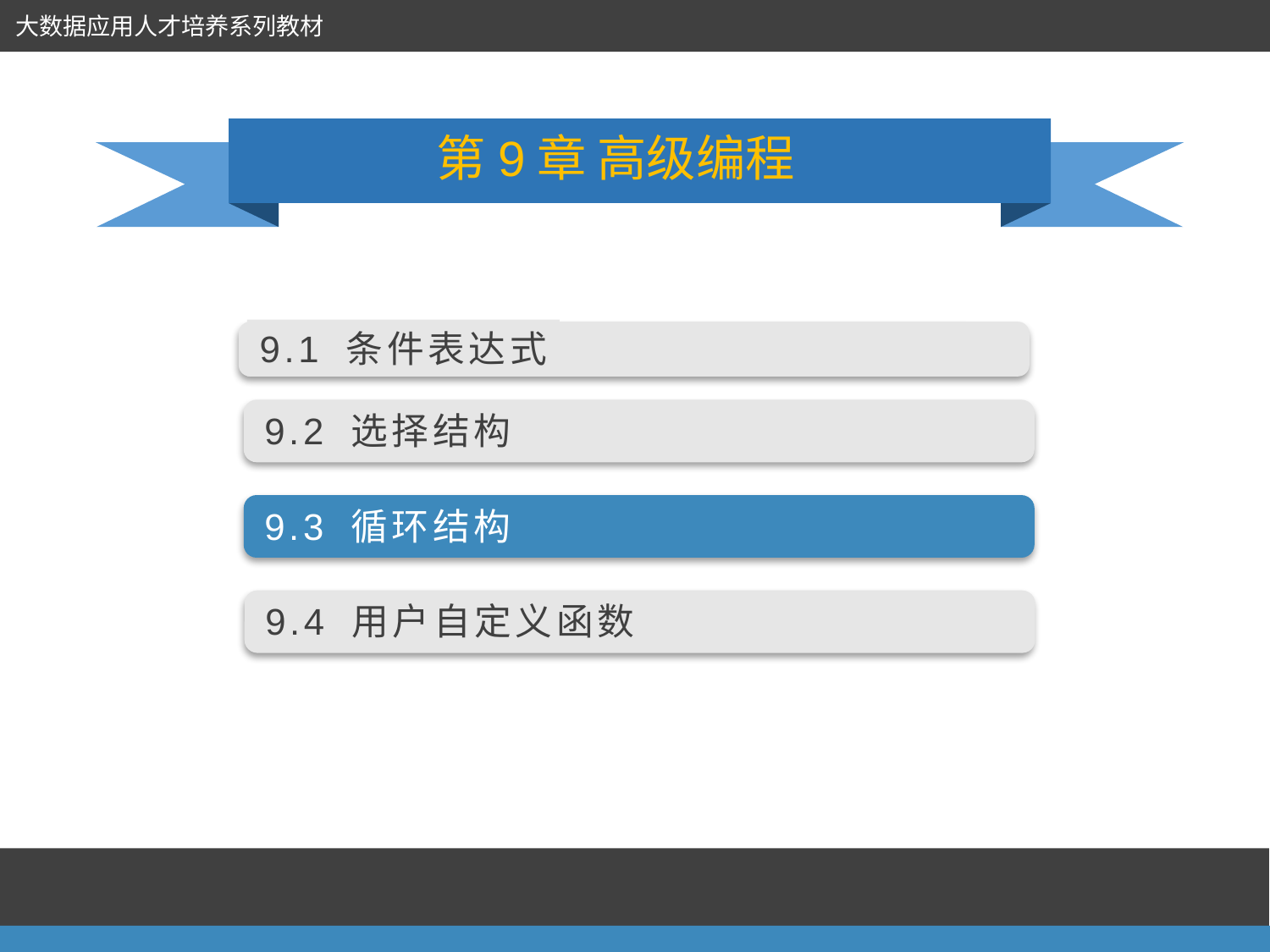

大数据应用人才培养系列教材

第9章 高级编程
9.1 条件表达式

9.2 选择结构

9.3 循环结构

9.4 用户自定义函数